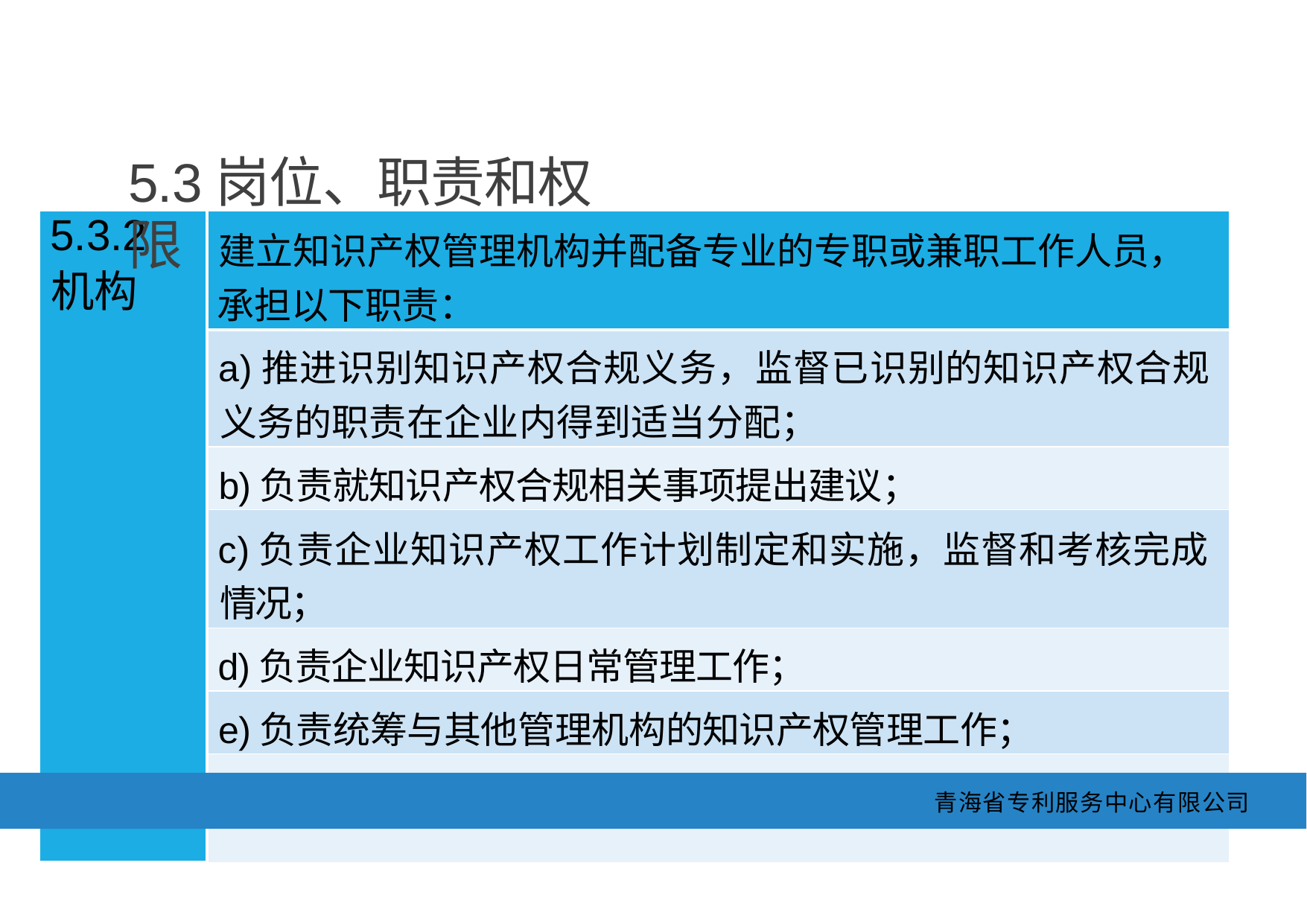

5.3岗位、职责和权限
| 5.3.2 机构 | 建立知识产权管理机构并配备专业的专职或兼职工作人员， 承担以下职责： |
| --- | --- |
|  | a)推进识别知识产权合规义务，监督已识别的知识产权合规 义务的职责在企业内得到适当分配； |
|  | b)负责就知识产权合规相关事项提出建议； |
|  | c)负责企业知识产权工作计划制定和实施，监督和考核完成 情况； |
|  | d)负责企业知识产权日常管理工作； |
|  | e)负责统筹与其他管理机构的知识产权管理工作； |
|  | f)宜建立专利导航工作机制，参与重大项目的知识产权布局。 |

青海省专利服务中心有限公司